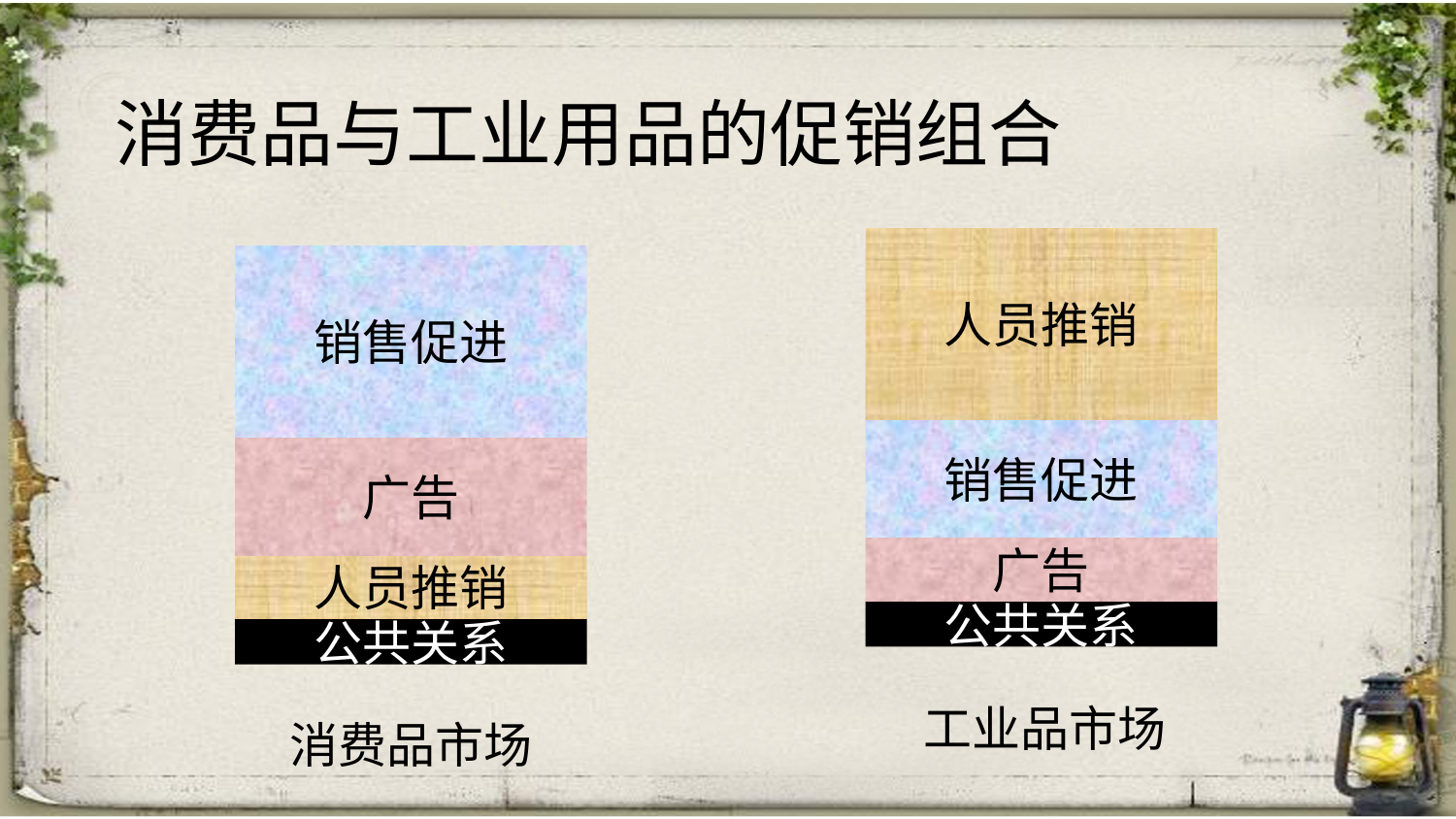

# 消费品与工业用品的促销组合
人员推销
销售促进
广告
公共关系
工业品市场
销售促进
广告
人员推销
公共关系
消费品市场